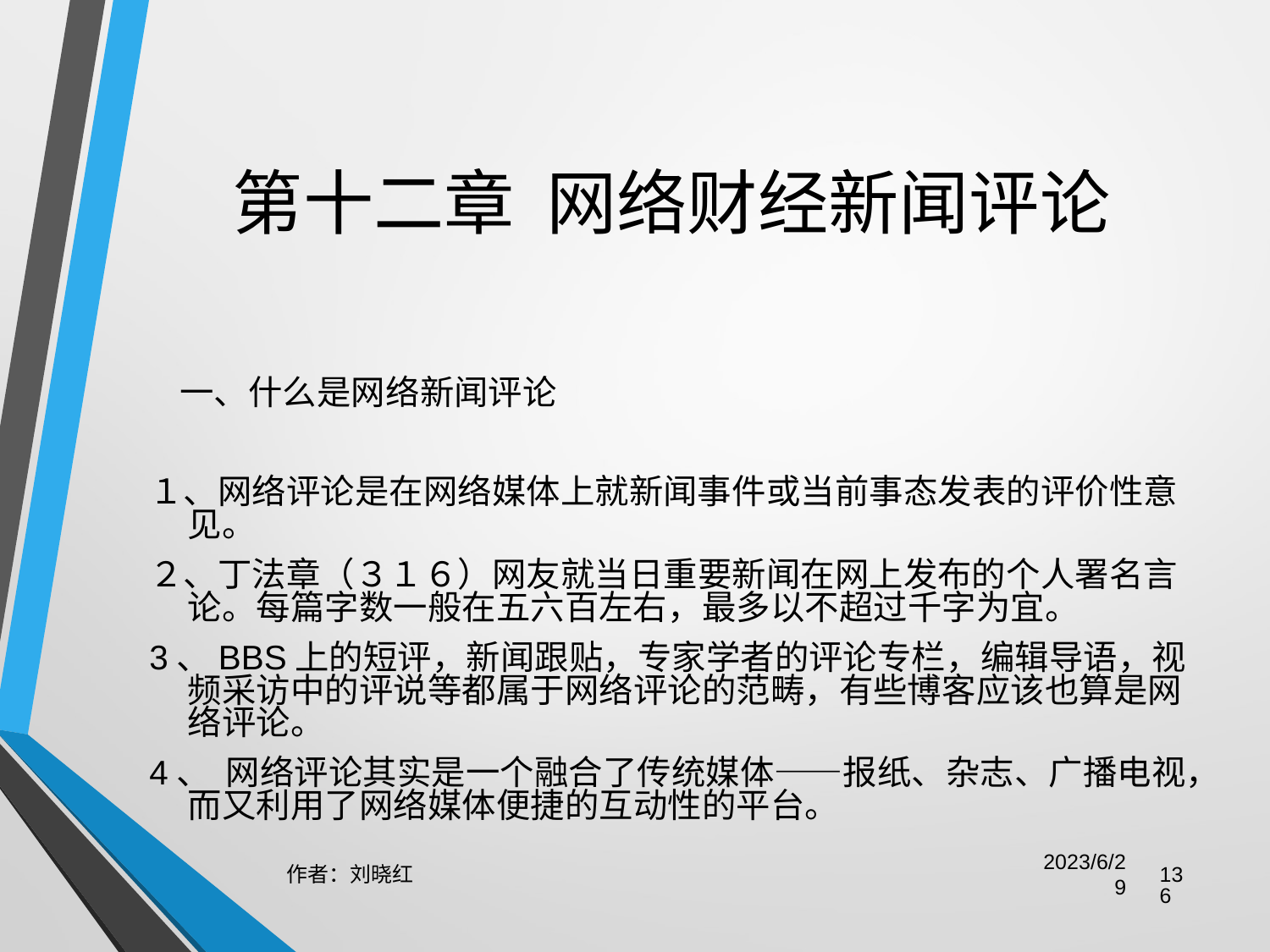

# 第十二章  网络财经新闻评论
   一、什么是网络新闻评论

１、网络评论是在网络媒体上就新闻事件或当前事态发表的评价性意见。
２、丁法章（３１６）网友就当日重要新闻在网上发布的个人署名言论。每篇字数一般在五六百左右，最多以不超过千字为宜。
3、BBS上的短评，新闻跟贴，专家学者的评论专栏，编辑导语，视频采访中的评说等都属于网络评论的范畴，有些博客应该也算是网络评论。
4、  网络评论其实是一个融合了传统媒体——报纸、杂志、广播电视，而又利用了网络媒体便捷的互动性的平台。
作者：刘晓红
2023/6/29
136